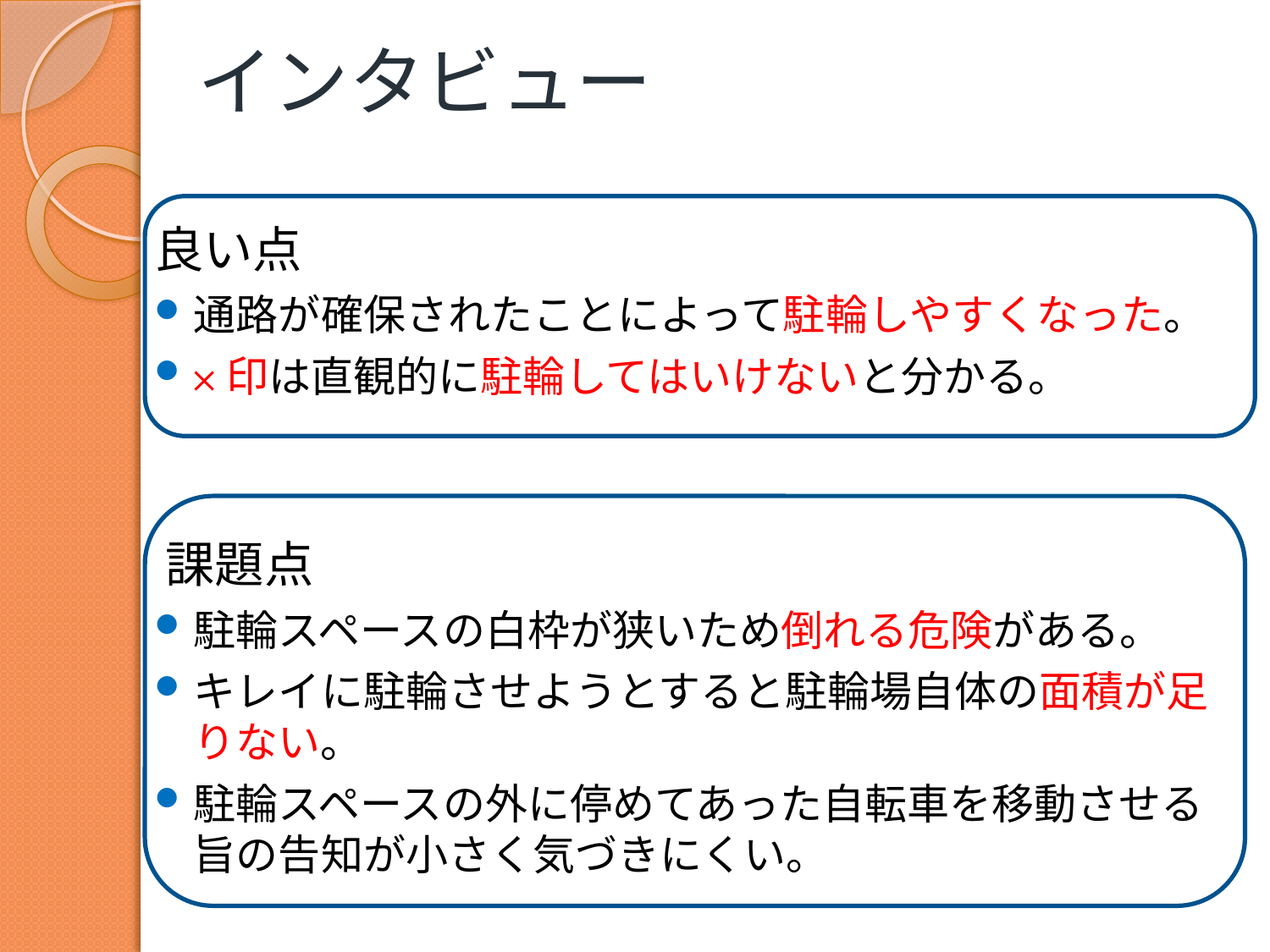

# インタビュー

良い点
通路が確保されたことによって駐輪しやすくなった。
×印は直観的に駐輪してはいけないと分かる。

 課題点
駐輪スペースの白枠が狭いため倒れる危険がある。
キレイに駐輪させようとすると駐輪場自体の面積が足りない。
駐輪スペースの外に停めてあった自転車を移動させる旨の告知が小さく気づきにくい。